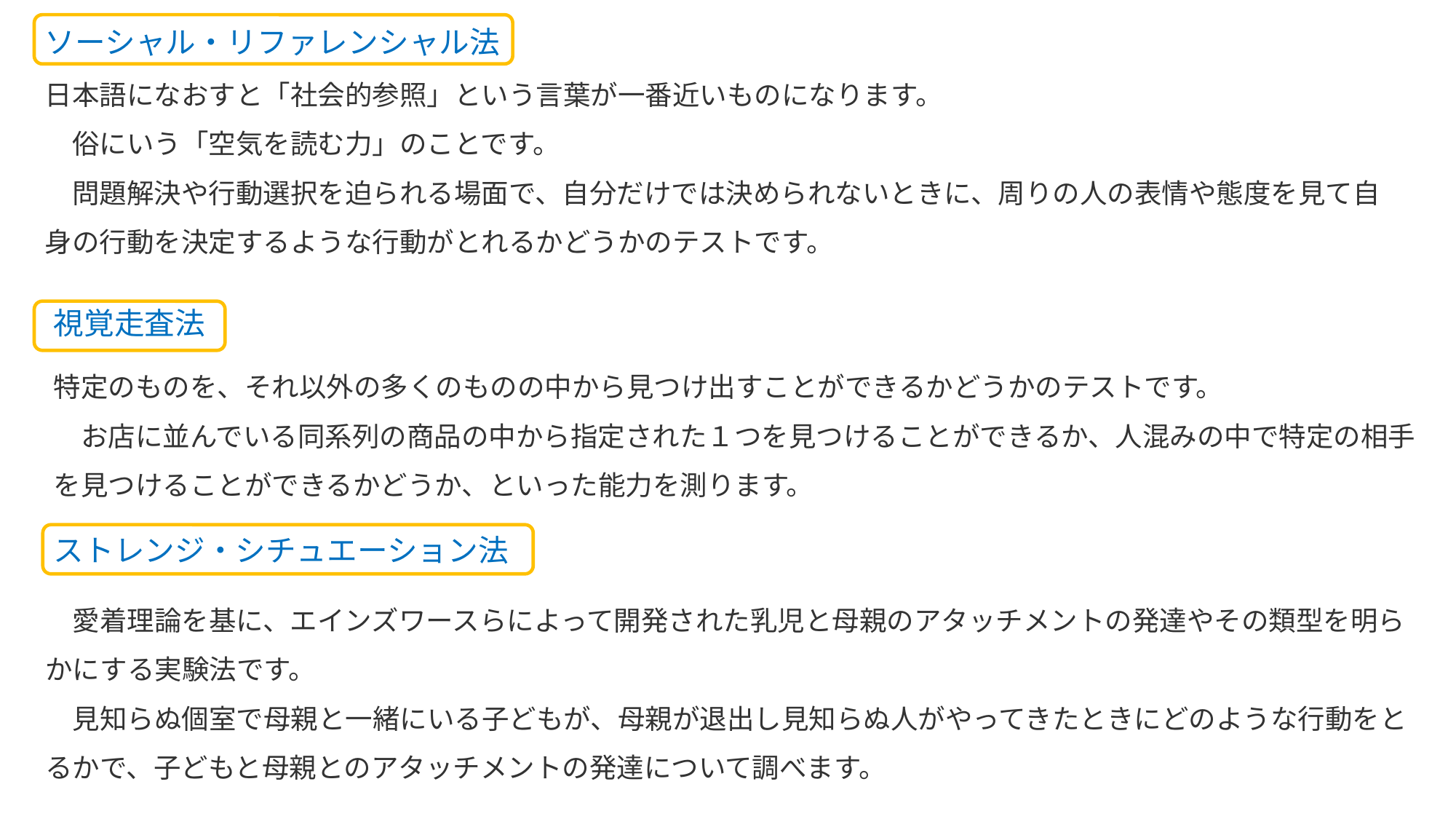

ソーシャル・リファレンシャル法

日本語になおすと「社会的参照」という言葉が一番近いものになります。
　俗にいう「空気を読む力」のことです。
　問題解決や行動選択を迫られる場面で、自分だけでは決められないときに、周りの人の表情や態度を見て自身の行動を決定するような行動がとれるかどうかのテストです。
視覚走査法

特定のものを、それ以外の多くのものの中から見つけ出すことができるかどうかのテストです。
　お店に並んでいる同系列の商品の中から指定された１つを見つけることができるか、人混みの中で特定の相手を見つけることができるかどうか、といった能力を測ります。

ストレンジ・シチュエーション法
　愛着理論を基に、エインズワースらによって開発された乳児と母親のアタッチメントの発達やその類型を明らかにする実験法です。
　見知らぬ個室で母親と一緒にいる子どもが、母親が退出し見知らぬ人がやってきたときにどのような行動をとるかで、子どもと母親とのアタッチメントの発達について調べます。